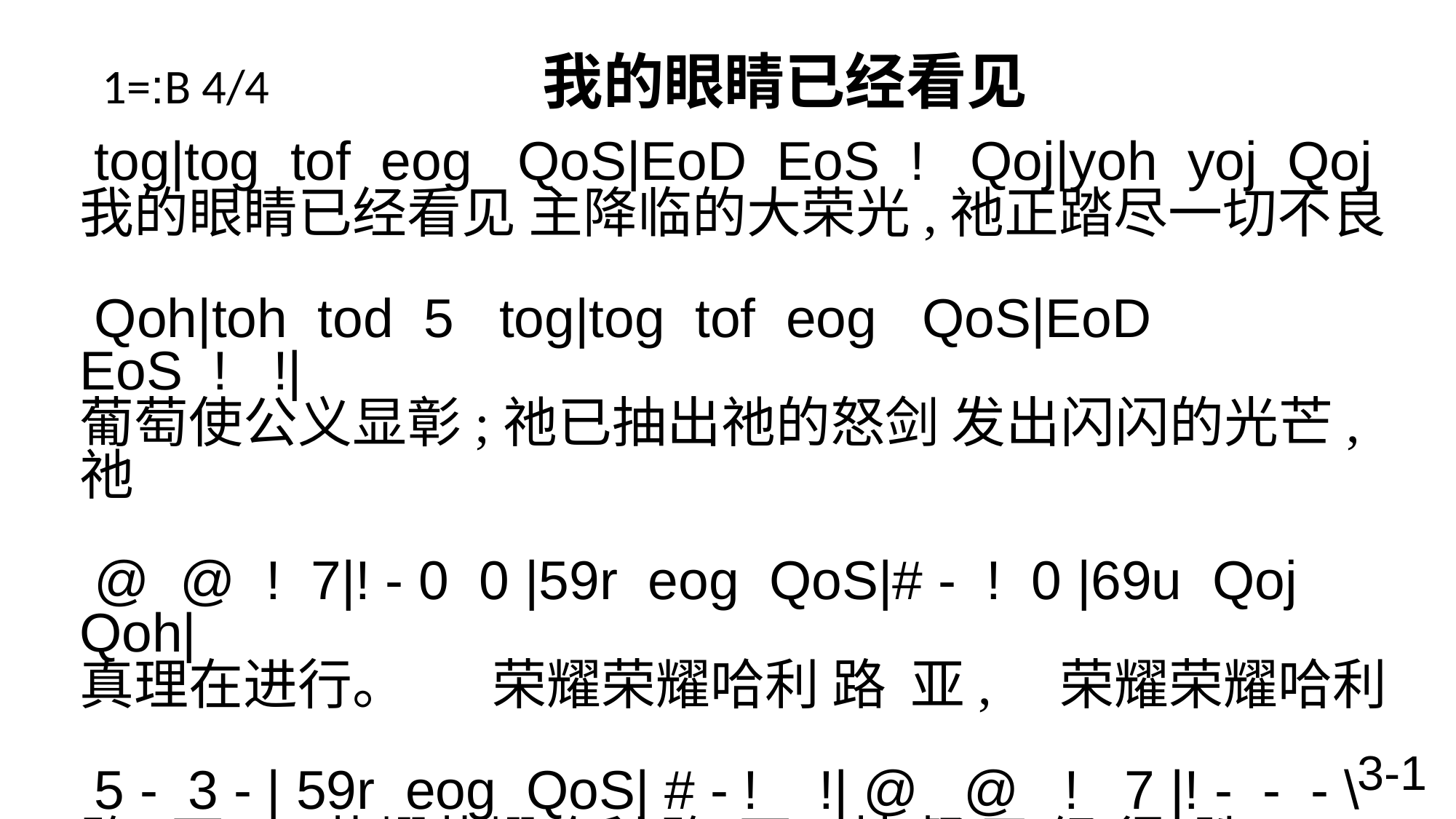

1=:B 4/4                     我的眼睛已经看见
 tog|tog  tof  eog   QoS|EoD  EoS  !   Qoj|yoh  yoj  Qoj
我的眼睛已经看见 主降临的大荣光,祂正踏尽一切不良

 Qoh|toh  tod  5   tog|tog  tof  eog   QoS|EoD  EoS  !   !|
葡萄使公义显彰;祂已抽出祂的怒剑 发出闪闪的光芒,祂

 @  @  !  7|! - 0  0 |59r  eog  QoS|# -  !  0 |69u  Qoj  Qoh|
真理在进行。       荣耀荣耀哈利 路  亚,    荣耀荣耀哈利

 5 -  3 - | 59r  eog  QoS| # - !    !| @   @   !   7 |! -  -  - \
路   亚,    荣耀荣耀哈利 路  亚, 基 督 已 经 得  胜！
3-1